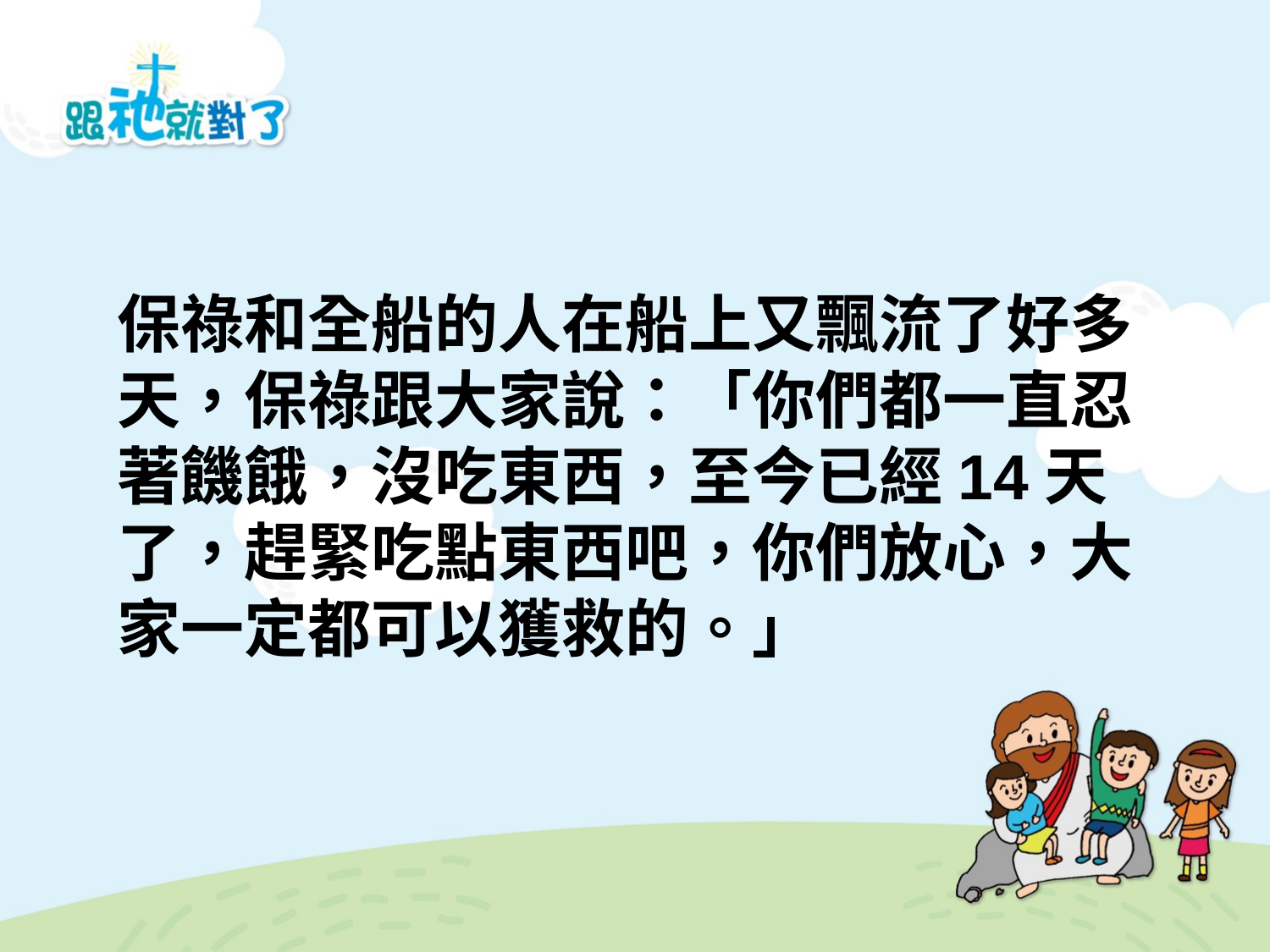

保祿和全船的人在船上又飄流了好多天，保祿跟大家說：「你們都一直忍著饑餓，沒吃東西，至今已經14天了，趕緊吃點東西吧，你們放心，大家一定都可以獲救的。」